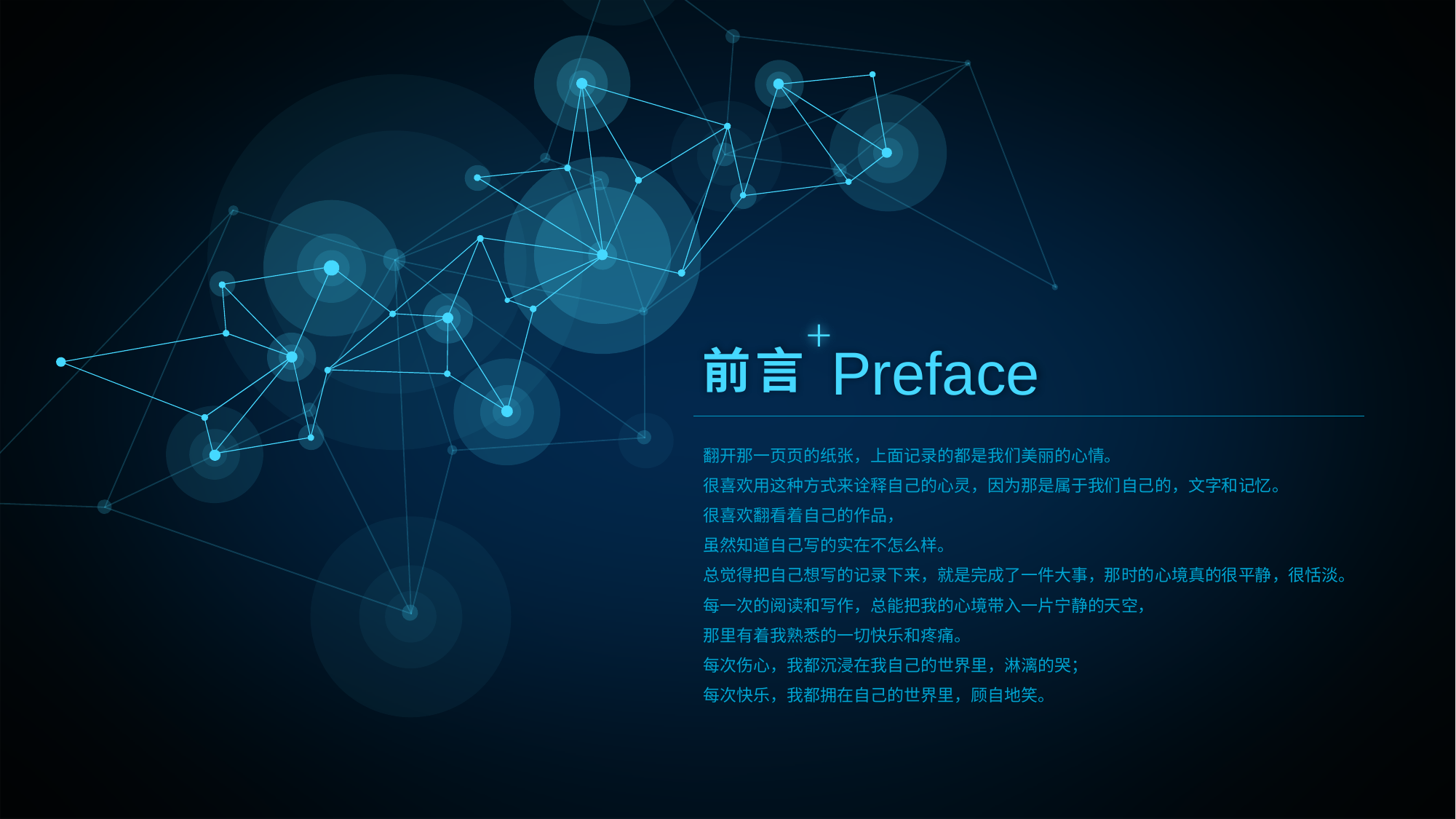

Preface

前言

翻开那一页页的纸张，上面记录的都是我们美丽的心情。
很喜欢用这种方式来诠释自己的心灵，因为那是属于我们自己的，文字和记忆。
很喜欢翻看着自己的作品，
虽然知道自己写的实在不怎么样。
总觉得把自己想写的记录下来，就是完成了一件大事，那时的心境真的很平静，很恬淡。
每一次的阅读和写作，总能把我的心境带入一片宁静的天空，
那里有着我熟悉的一切快乐和疼痛。
每次伤心，我都沉浸在我自己的世界里，淋漓的哭；
每次快乐，我都拥在自己的世界里，顾自地笑。